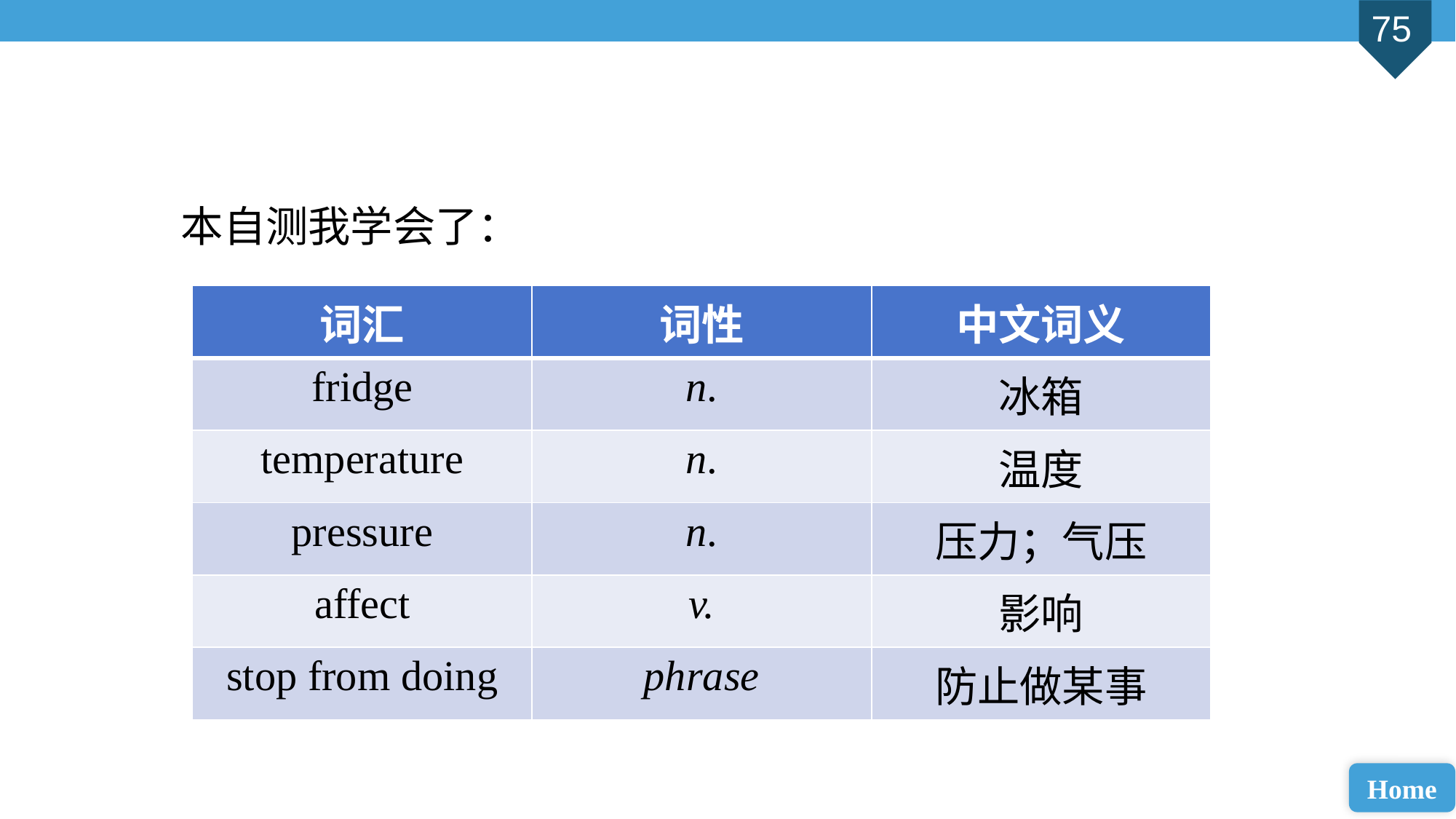

本自测我学会了：
| 词汇 | 词性 | 中文词义 |
| --- | --- | --- |
| fridge | n. | 冰箱 |
| temperature | n. | 温度 |
| pressure | n. | 压力；气压 |
| affect | v. | 影响 |
| stop from doing | phrase | 防止做某事 |